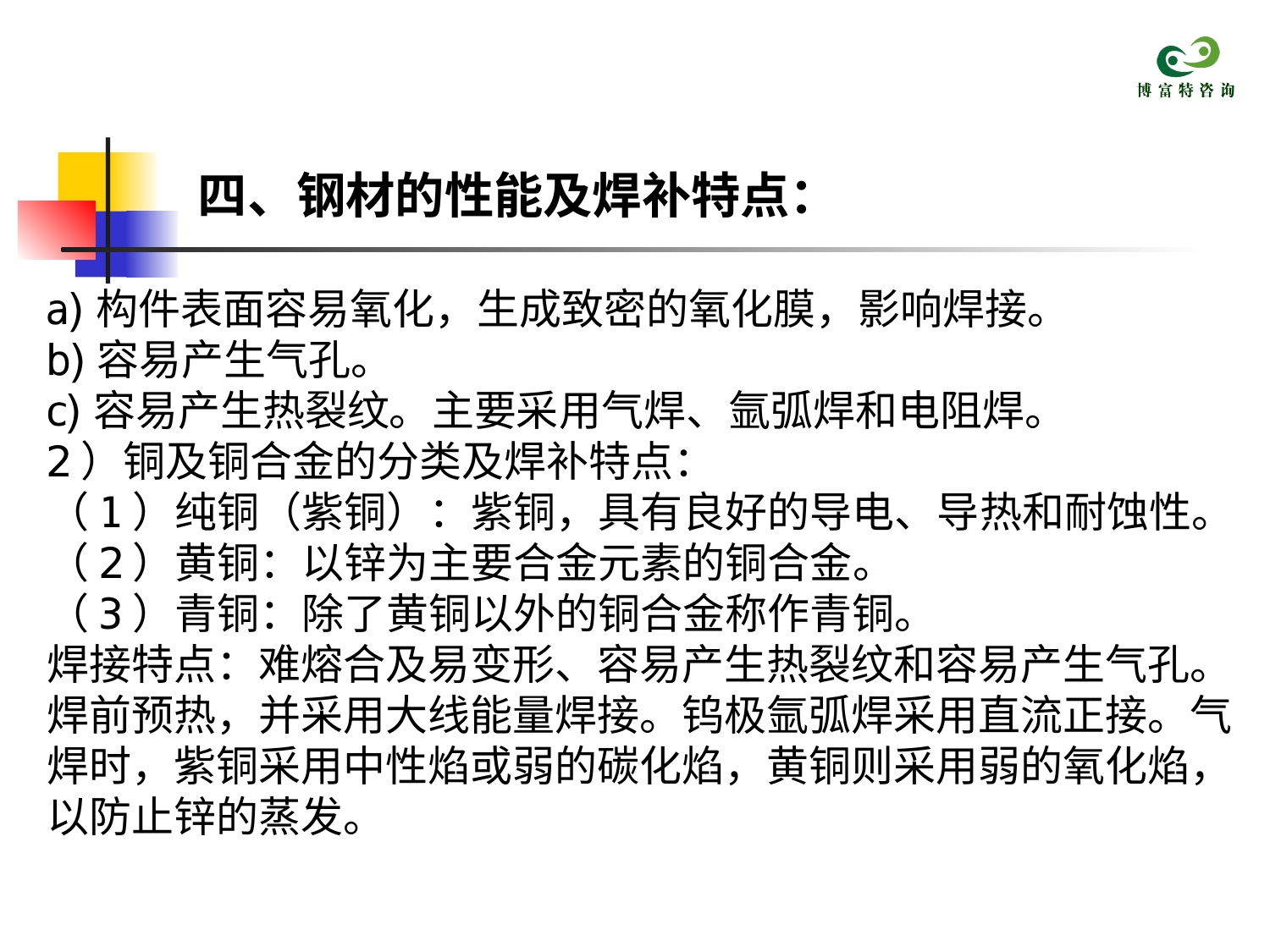

四、钢材的性能及焊补特点：

a)构件表面容易氧化，生成致密的氧化膜，影响焊接。
b)容易产生气孔。
c)容易产生热裂纹。主要采用气焊、氩弧焊和电阻焊。
2）铜及铜合金的分类及焊补特点：
（1）纯铜（紫铜）：紫铜，具有良好的导电、导热和耐蚀性。
（2）黄铜：以锌为主要合金元素的铜合金。
（3）青铜：除了黄铜以外的铜合金称作青铜。
焊接特点：难熔合及易变形、容易产生热裂纹和容易产生气孔。
焊前预热，并采用大线能量焊接。钨极氩弧焊采用直流正接。气
焊时，紫铜采用中性焰或弱的碳化焰，黄铜则采用弱的氧化焰，
以防止锌的蒸发。